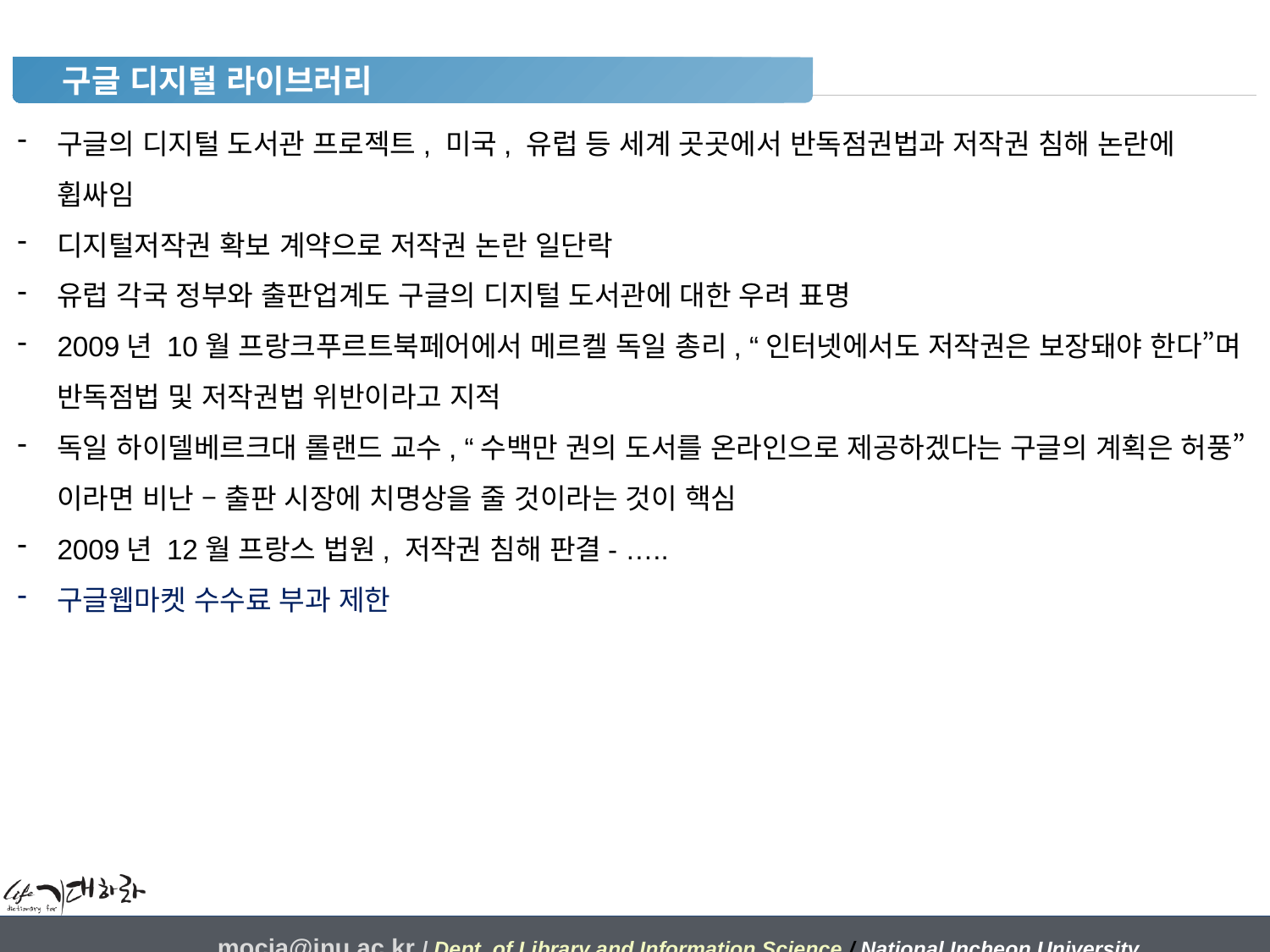

구글 디지털 라이브러리
구글의 디지털 도서관 프로젝트, 미국, 유럽 등 세계 곳곳에서 반독점권법과 저작권 침해 논란에 휩싸임
디지털저작권 확보 계약으로 저작권 논란 일단락
유럽 각국 정부와 출판업계도 구글의 디지털 도서관에 대한 우려 표명
2009년 10월 프랑크푸르트북페어에서 메르켈 독일 총리, “인터넷에서도 저작권은 보장돼야 한다”며 반독점법 및 저작권법 위반이라고 지적
독일 하이델베르크대 롤랜드 교수, “수백만 권의 도서를 온라인으로 제공하겠다는 구글의 계획은 허풍”이라면 비난 – 출판 시장에 치명상을 줄 것이라는 것이 핵심
2009년 12월 프랑스 법원, 저작권 침해 판결- …..
구글웹마켓 수수료 부과 제한

mocja@inu.ac.kr / Dept. of Library and Information Science / National Incheon University